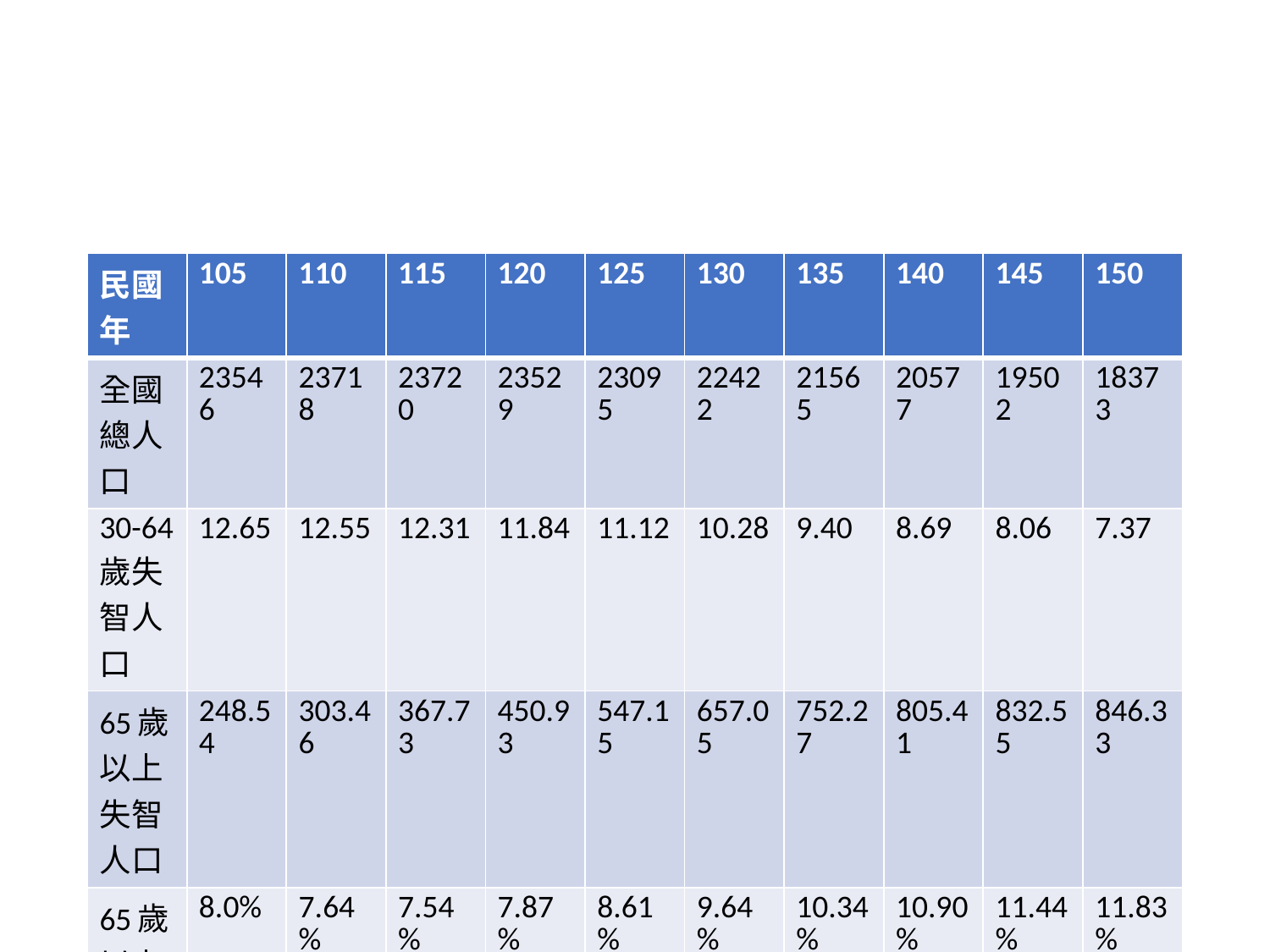

#
| 民國年 | 105 | 110 | 115 | 120 | 125 | 130 | 135 | 140 | 145 | 150 |
| --- | --- | --- | --- | --- | --- | --- | --- | --- | --- | --- |
| 全國總人口 | 23546 | 23718 | 23720 | 23529 | 23095 | 22422 | 21565 | 20577 | 19502 | 18373 |
| 30-64歲失智人口 | 12.65 | 12.55 | 12.31 | 11.84 | 11.12 | 10.28 | 9.40 | 8.69 | 8.06 | 7.37 |
| 65歲以上失智人口 | 248.54 | 303.46 | 367.73 | 450.93 | 547.15 | 657.05 | 752.27 | 805.41 | 832.55 | 846.33 |
| 65歲以上失智盛行率 | 8.0% | 7.64% | 7.54% | 7.87% | 8.61% | 9.64% | 10.34% | 10.90% | 11.44% | 11.83% |
| 失智總人口 | 261.19 | 316.00 | 380.04 | 462.77 | 558.27 | 667.33 | 761.67 | 814.09 | 840.62 | 853.70 |
| 失智總人口占全國總人口 | 1.11% | 1.33% | 1.60% | 1.97% | 2.42% | 2.98% | 3.53% | 3.96% | 4.31% | 4.65% |